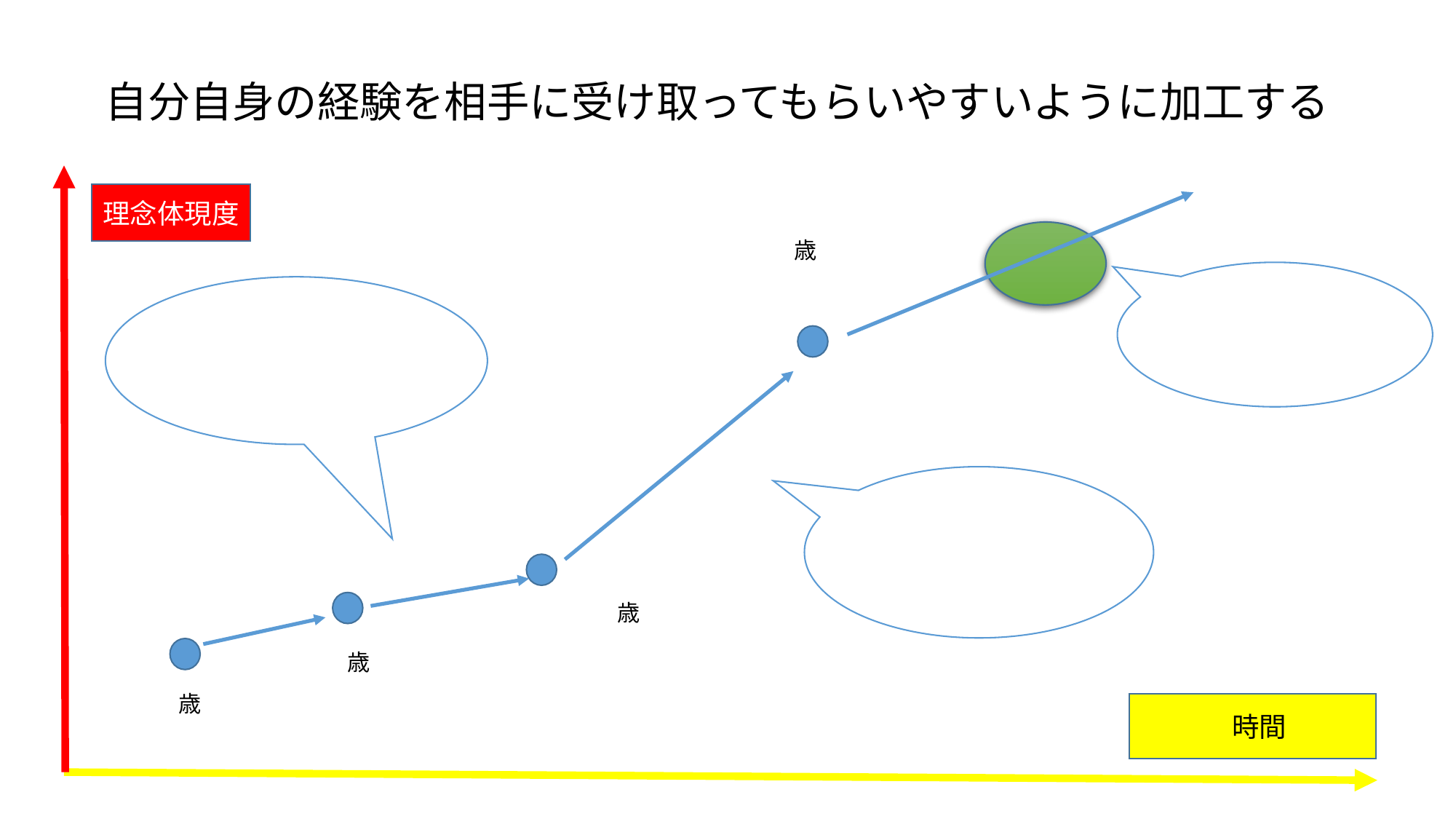

# 自分自身の経験を相手に受け取ってもらいやすいように加工する

理念体現度

歳

歳

歳
歳

 時間